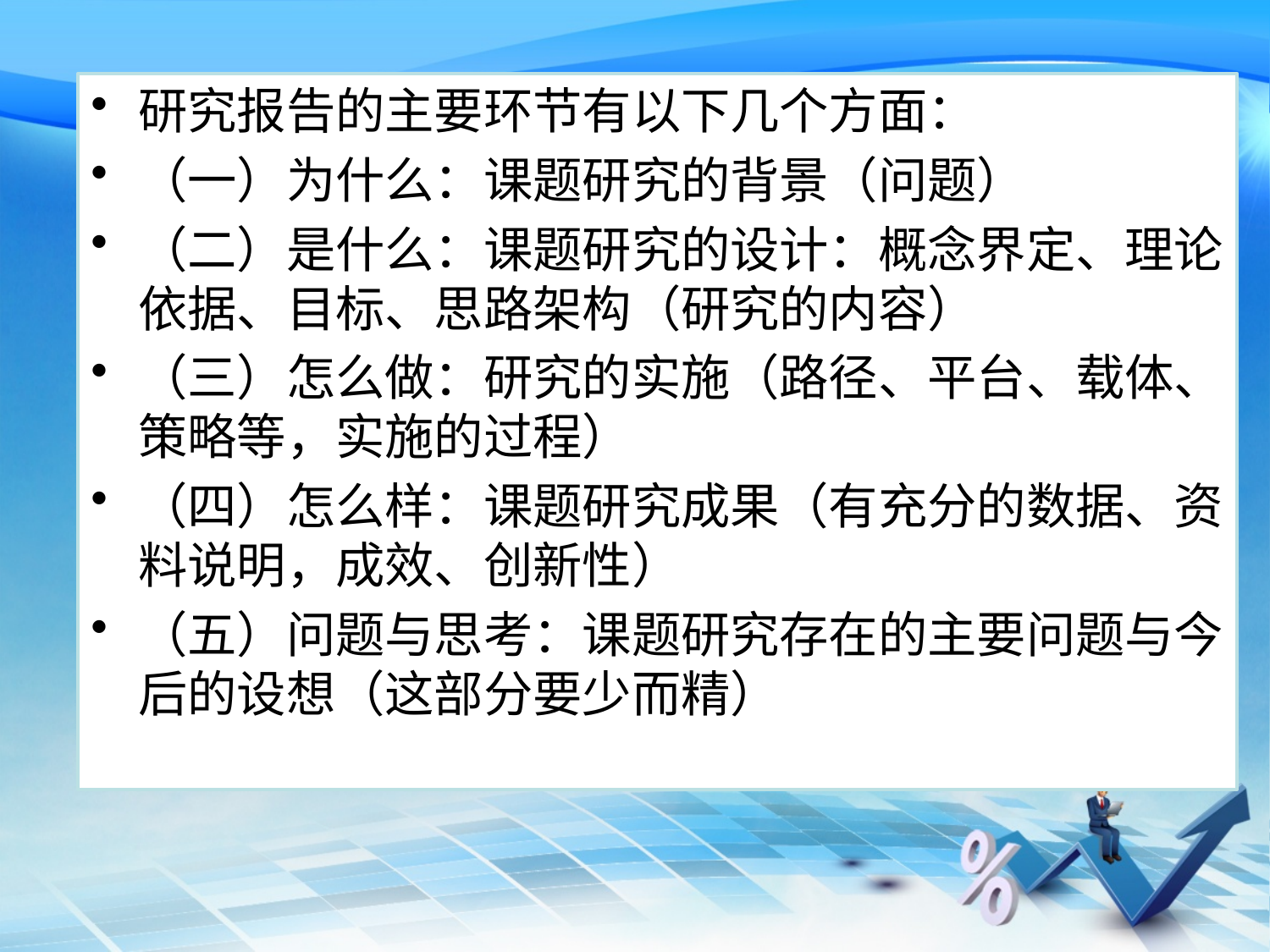

研究报告的主要环节有以下几个方面：
（一）为什么：课题研究的背景（问题）
（二）是什么：课题研究的设计：概念界定、理论依据、目标、思路架构（研究的内容）
（三）怎么做：研究的实施（路径、平台、载体、策略等，实施的过程）
（四）怎么样：课题研究成果（有充分的数据、资料说明，成效、创新性）
（五）问题与思考：课题研究存在的主要问题与今后的设想（这部分要少而精）